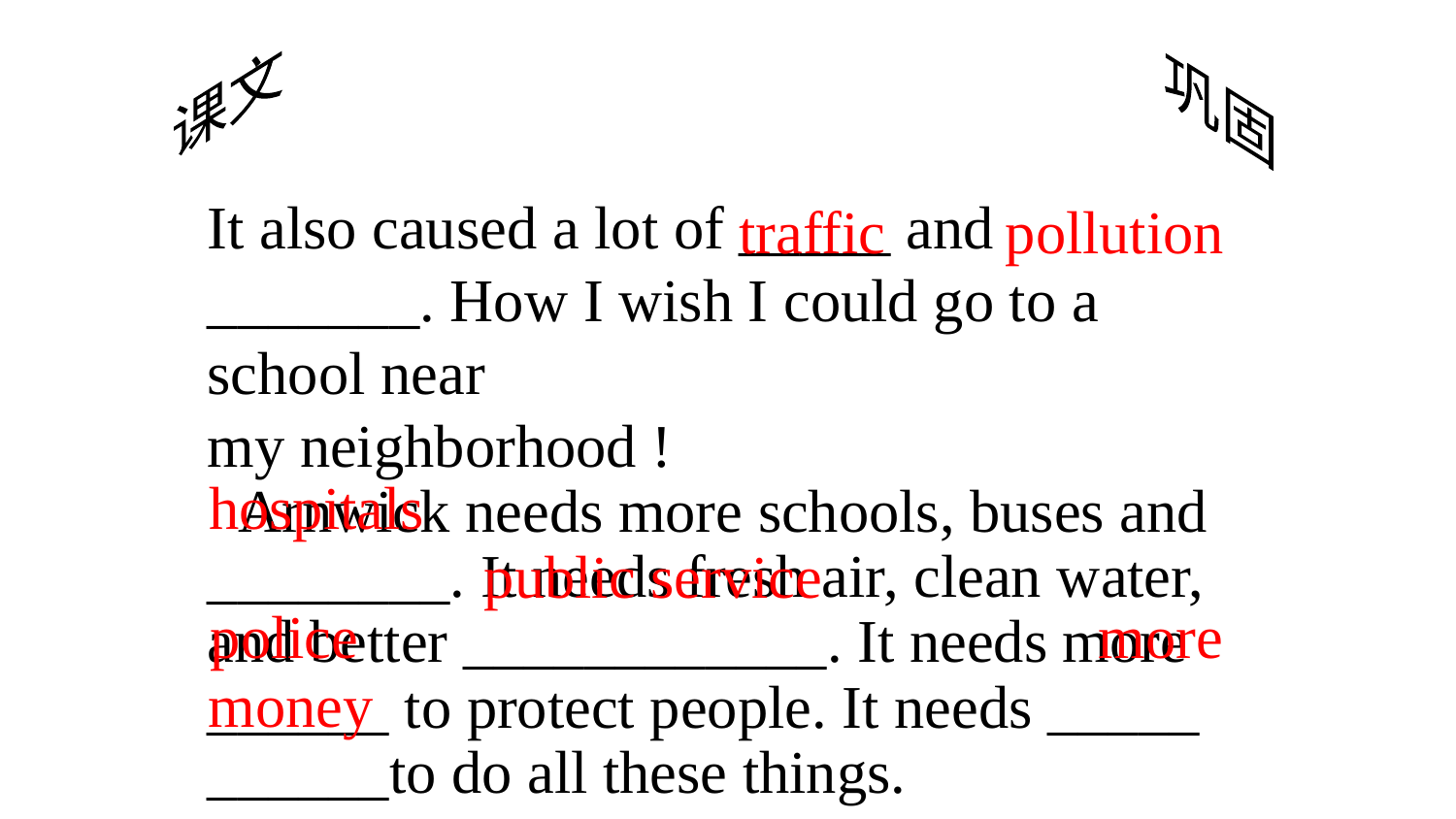

课文
巩固
It also caused a lot of _____ and _______. How I wish I could go to a school near
my neighborhood !
  Arnwick needs more schools, buses and ________. It needs fresh air, clean water, and better ____________. It needs more ______ to protect people. It needs _____
______to do all these things.
traffic
pollution
hospitals
public service
 police
more
money